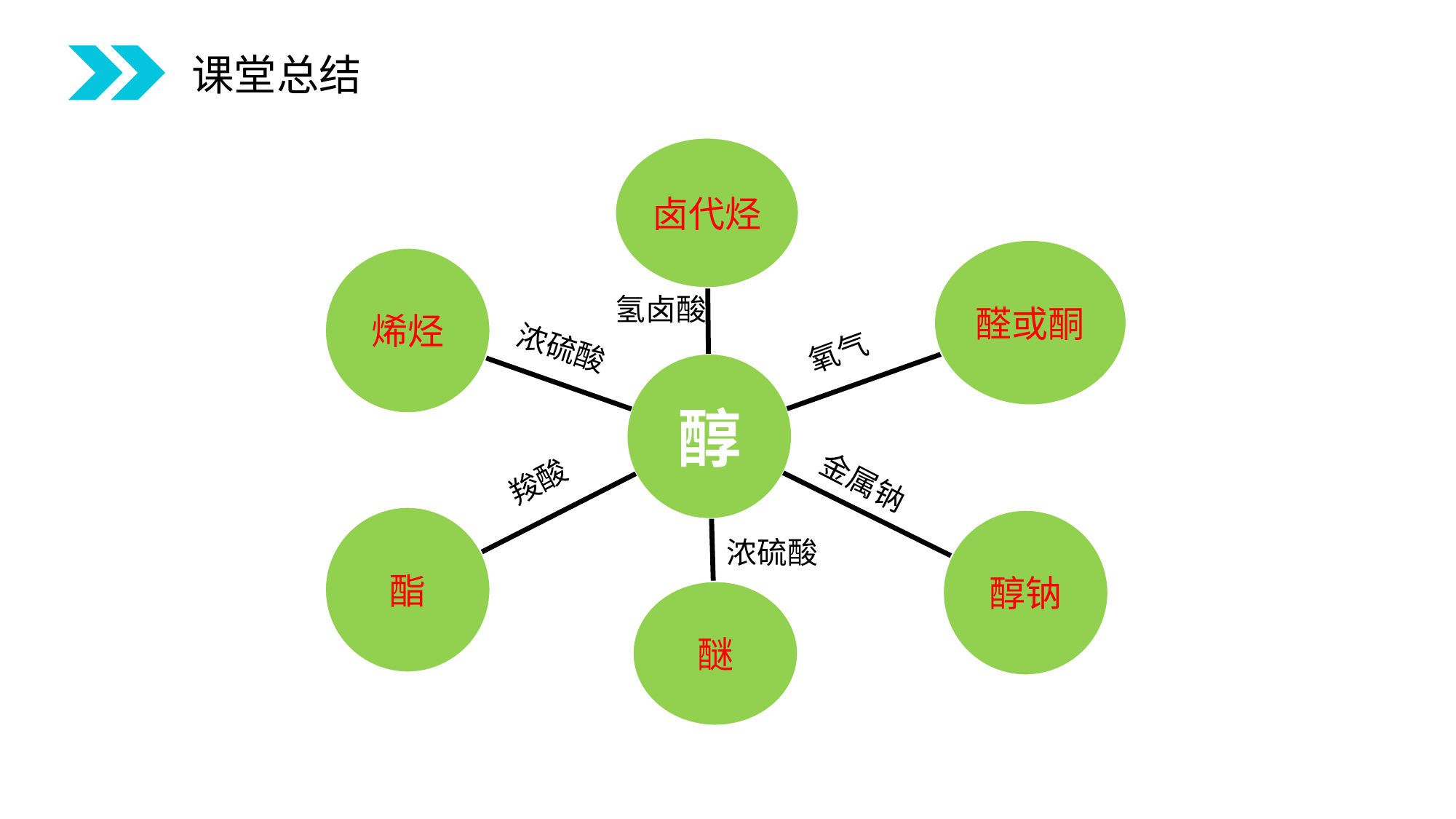

课堂总结
醇

卤代烃

醛或酮

醇钠

醚

酯

烯烃
氢卤酸
氧气
浓硫酸
羧酸
金属钠
浓硫酸